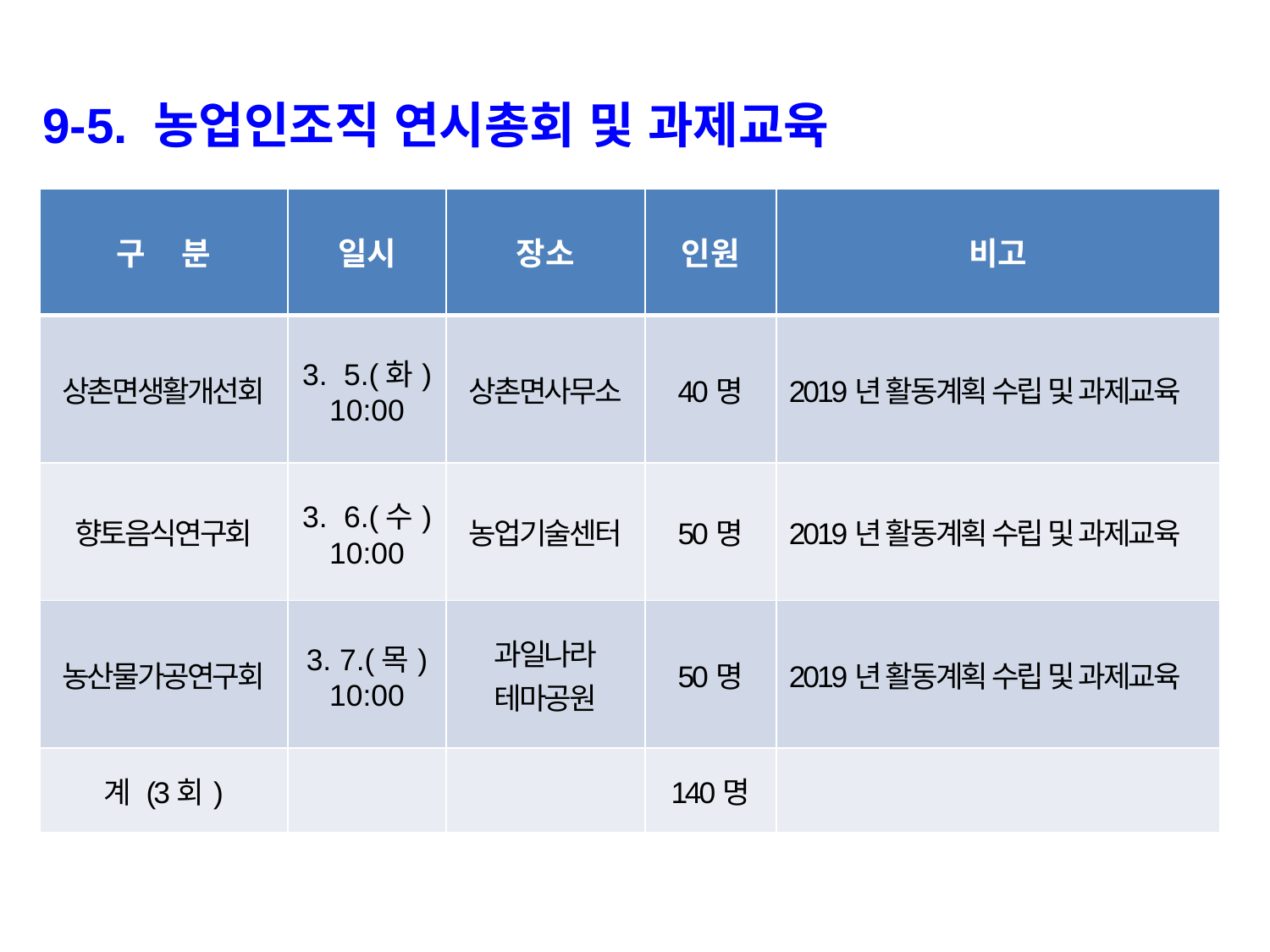

9-5. 농업인조직 연시총회 및 과제교육
| 구 분 | 일시 | 장소 | 인원 | 비고 |
| --- | --- | --- | --- | --- |
| 상촌면생활개선회 | 3. 5.(화) 10:00 | 상촌면사무소 | 40명 | 2019년 활동계획 수립 및 과제교육 |
| 향토음식연구회 | 3. 6.(수) 10:00 | 농업기술센터 | 50명 | 2019년 활동계획 수립 및 과제교육 |
| 농산물가공연구회 | 3. 7.(목) 10:00 | 과일나라 테마공원 | 50명 | 2019년 활동계획 수립 및 과제교육 |
| 계 (3회) |  |  | 140명 |  |